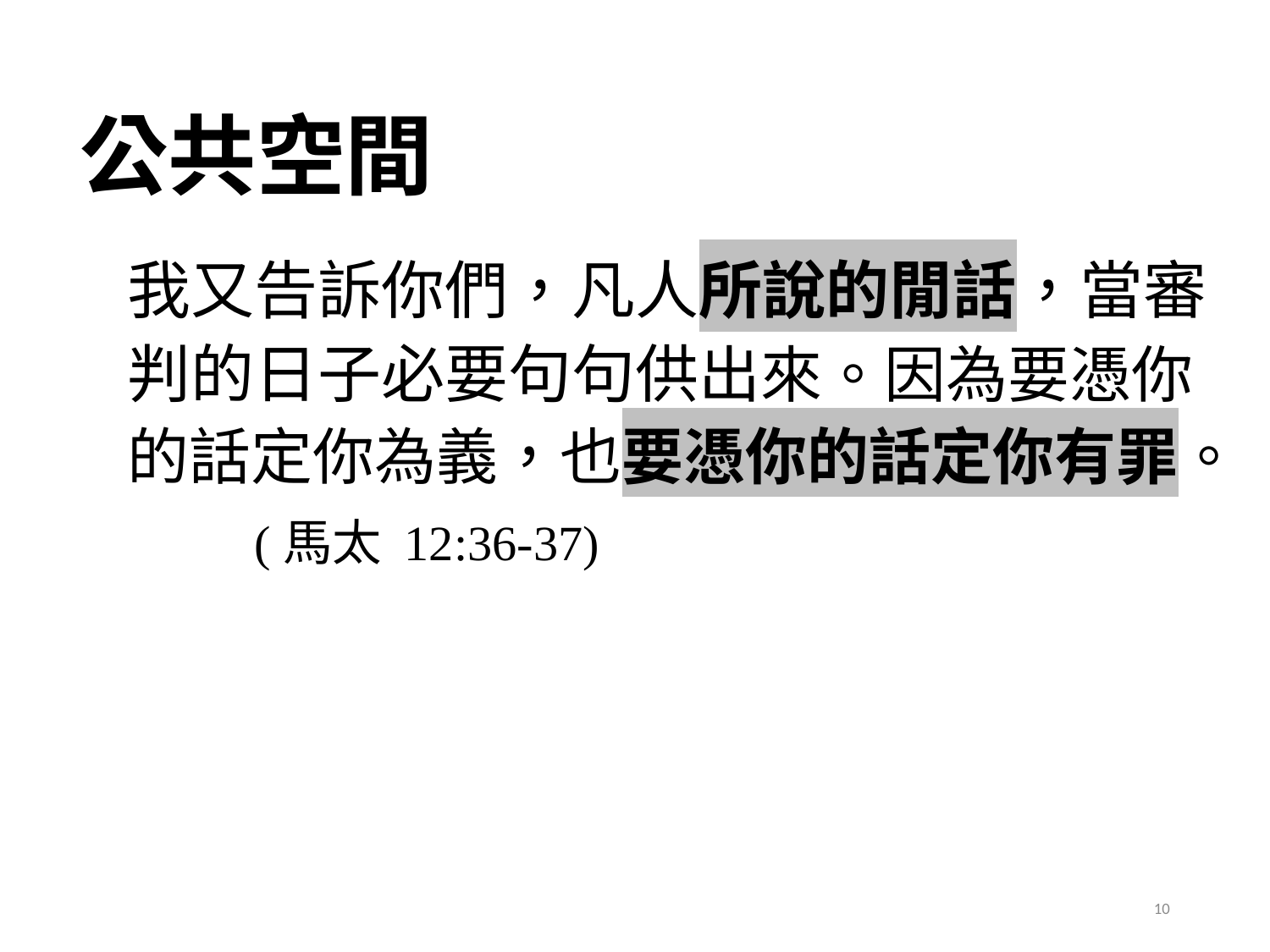

# 公共空間
我又告訴你們，凡人所說的閒話，當審判的日子必要句句供出來。因為要憑你的話定你為義，也要憑你的話定你有罪。 	(馬太 12:36-37)
10